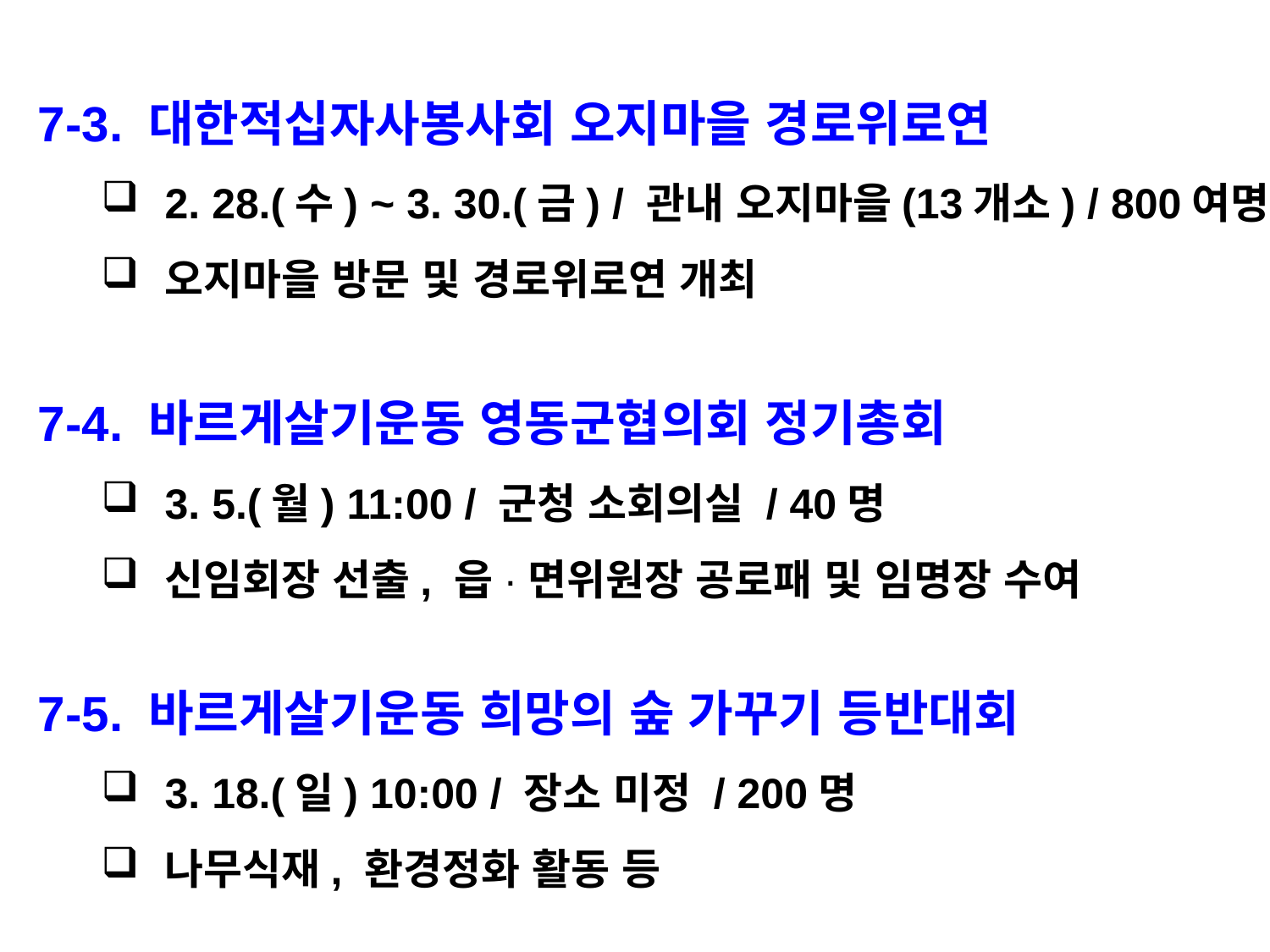

7-3. 대한적십자사봉사회 오지마을 경로위로연
2. 28.(수) ~ 3. 30.(금) / 관내 오지마을(13개소) / 800여명
오지마을 방문 및 경로위로연 개최
7-4. 바르게살기운동 영동군협의회 정기총회
3. 5.(월) 11:00 / 군청 소회의실 / 40명
신임회장 선출, 읍·면위원장 공로패 및 임명장 수여
7-5. 바르게살기운동 희망의 숲 가꾸기 등반대회
3. 18.(일) 10:00 / 장소 미정 / 200명
나무식재, 환경정화 활동 등